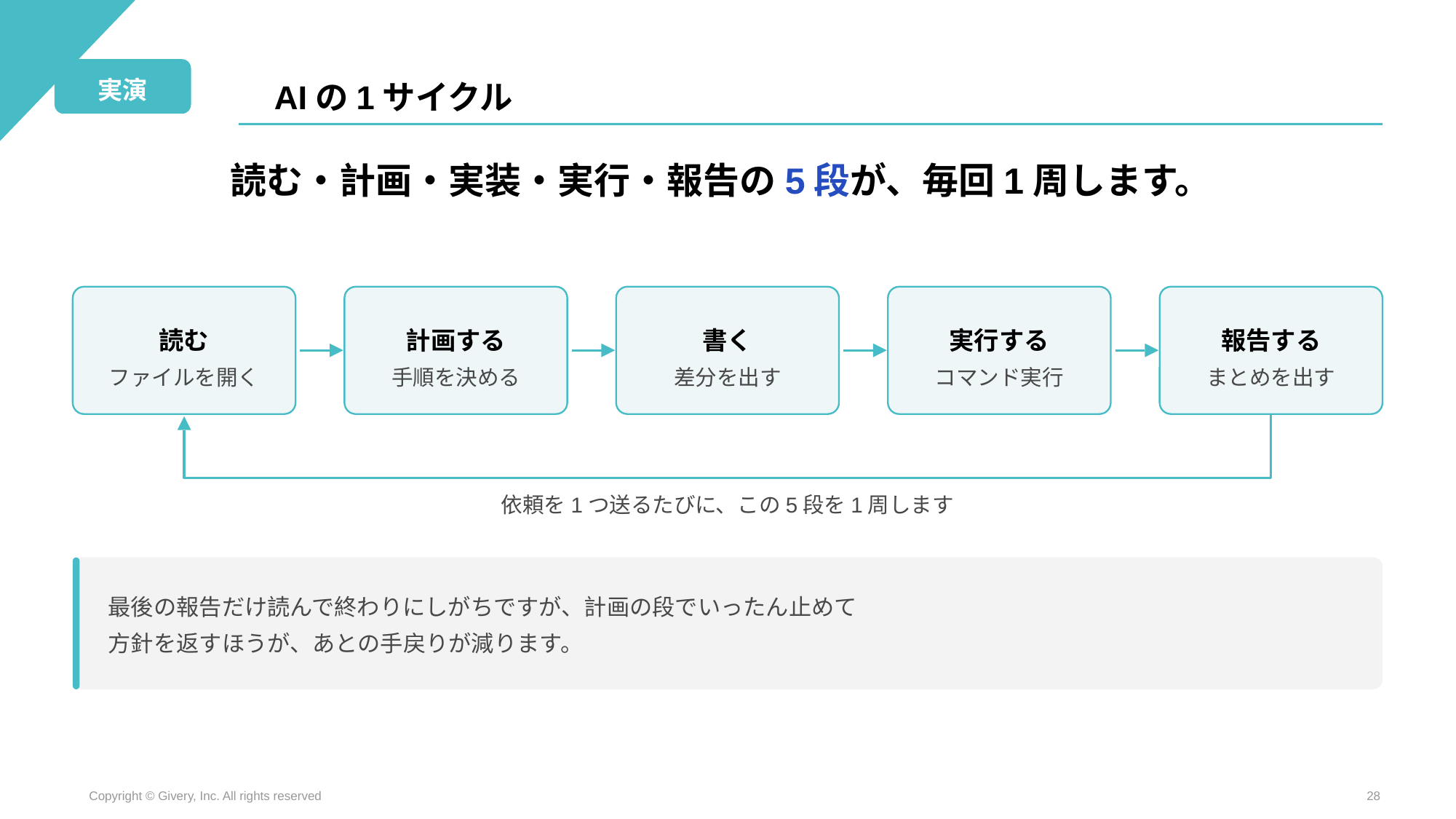

実演
AIの1サイクル

読む・計画・実装・実行・報告の5段が、毎回1周します。

読む
計画する
書く
実行する
報告する

ファイルを開く
手順を決める
差分を出す
コマンド実行
まとめを出す

依頼を1つ送るたびに、この5段を1周します

最後の報告だけ読んで終わりにしがちですが、計画の段でいったん止めて
方針を返すほうが、あとの手戻りが減ります。
Copyright © Givery, Inc. All rights reserved
28